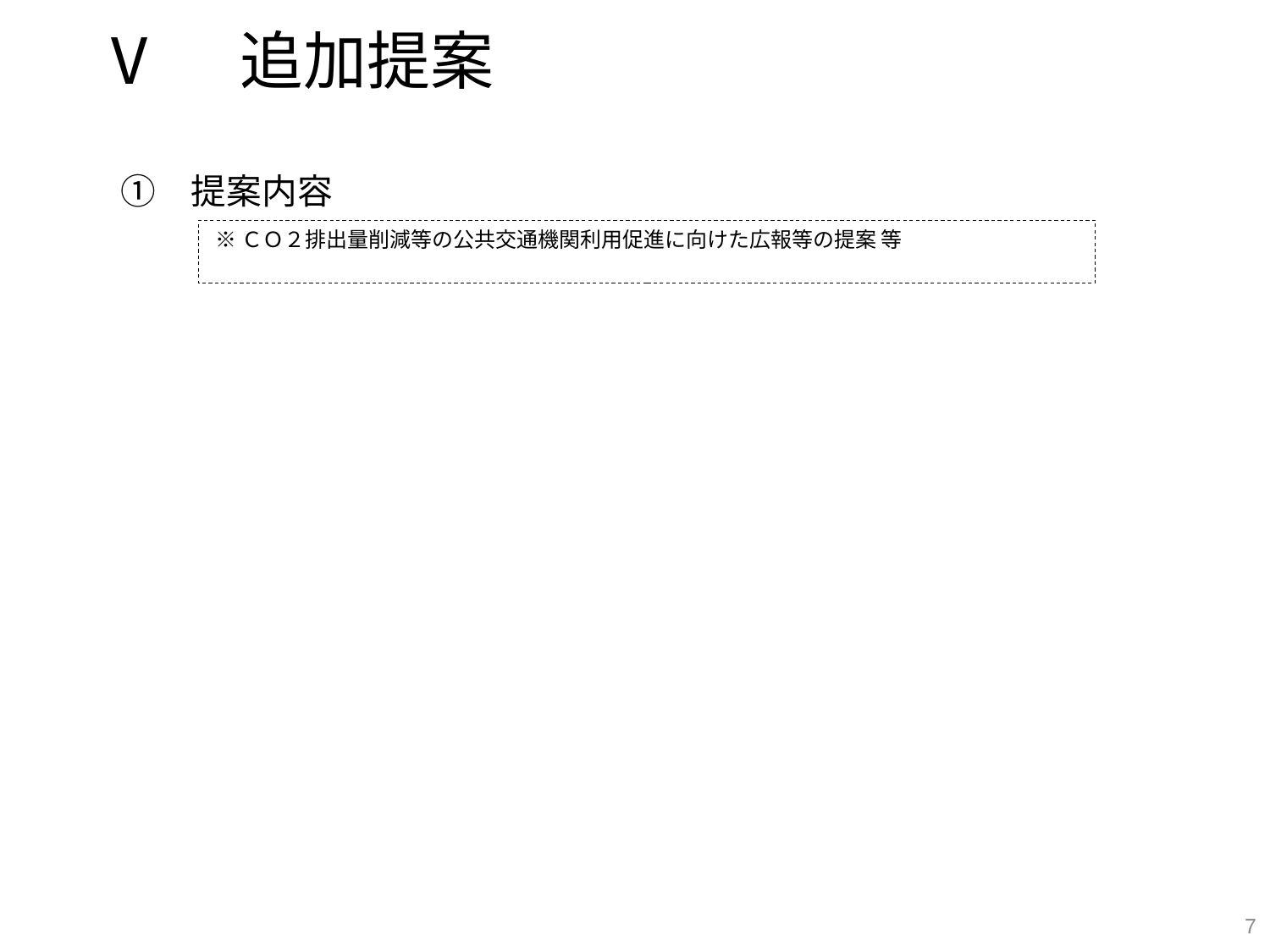

# Ⅴ　追加提案

　①　提案内容

 ※ＣＯ２排出量削減等の公共交通機関利用促進に向けた広報等の提案 等

7